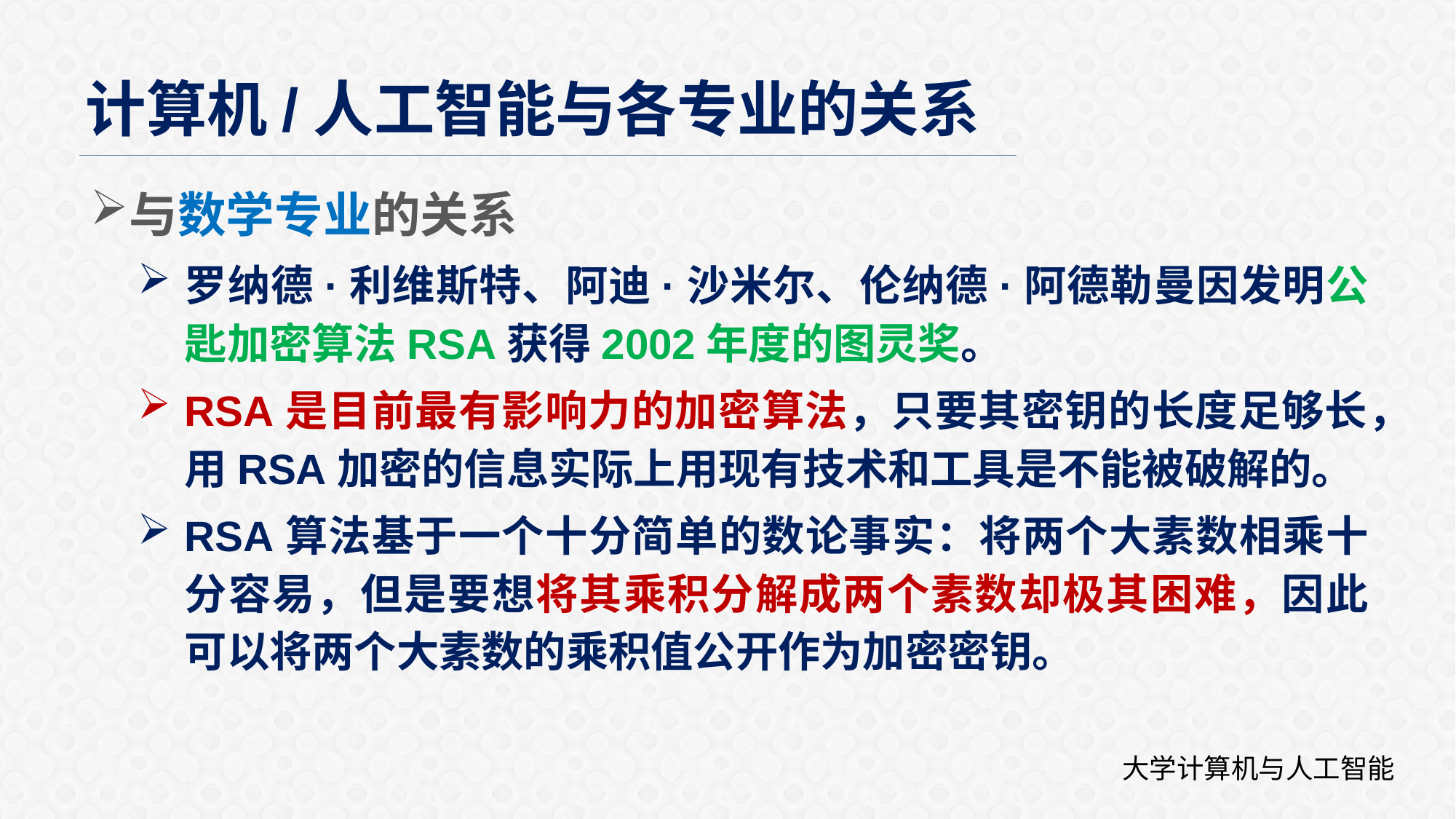

计算机/人工智能与各专业的关系
与数学专业的关系
罗纳德·利维斯特、阿迪·沙米尔、伦纳德·阿德勒曼因发明公匙加密算法RSA获得2002年度的图灵奖。
RSA是目前最有影响力的加密算法，只要其密钥的长度足够长，用RSA加密的信息实际上用现有技术和工具是不能被破解的。
RSA算法基于一个十分简单的数论事实：将两个大素数相乘十分容易，但是要想将其乘积分解成两个素数却极其困难，因此可以将两个大素数的乘积值公开作为加密密钥。